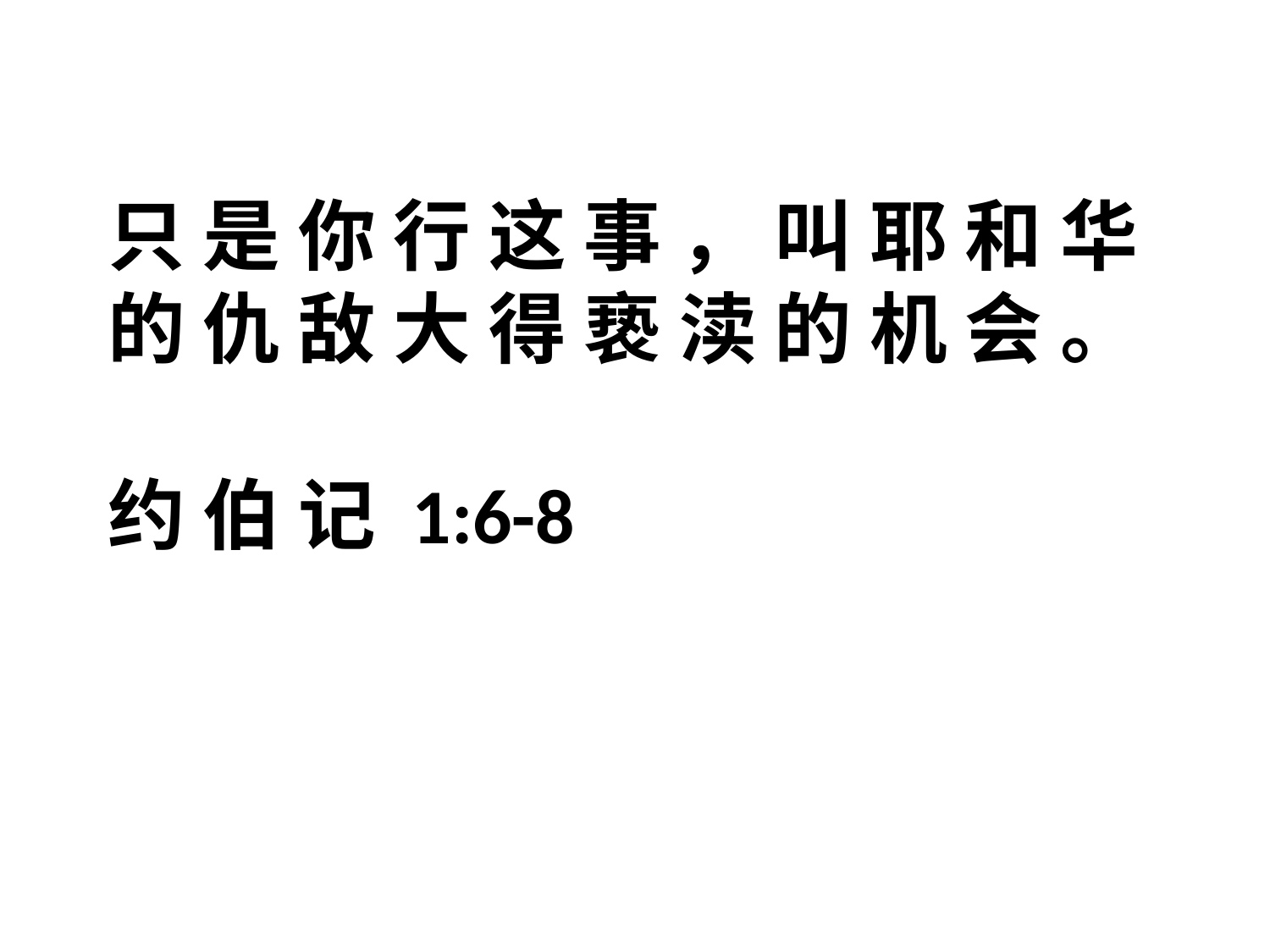

# 只 是 你 行 这 事 ， 叫 耶 和 华 的 仇 敌 大 得 亵 渎 的 机 会 。 约 伯 记 1:6-8